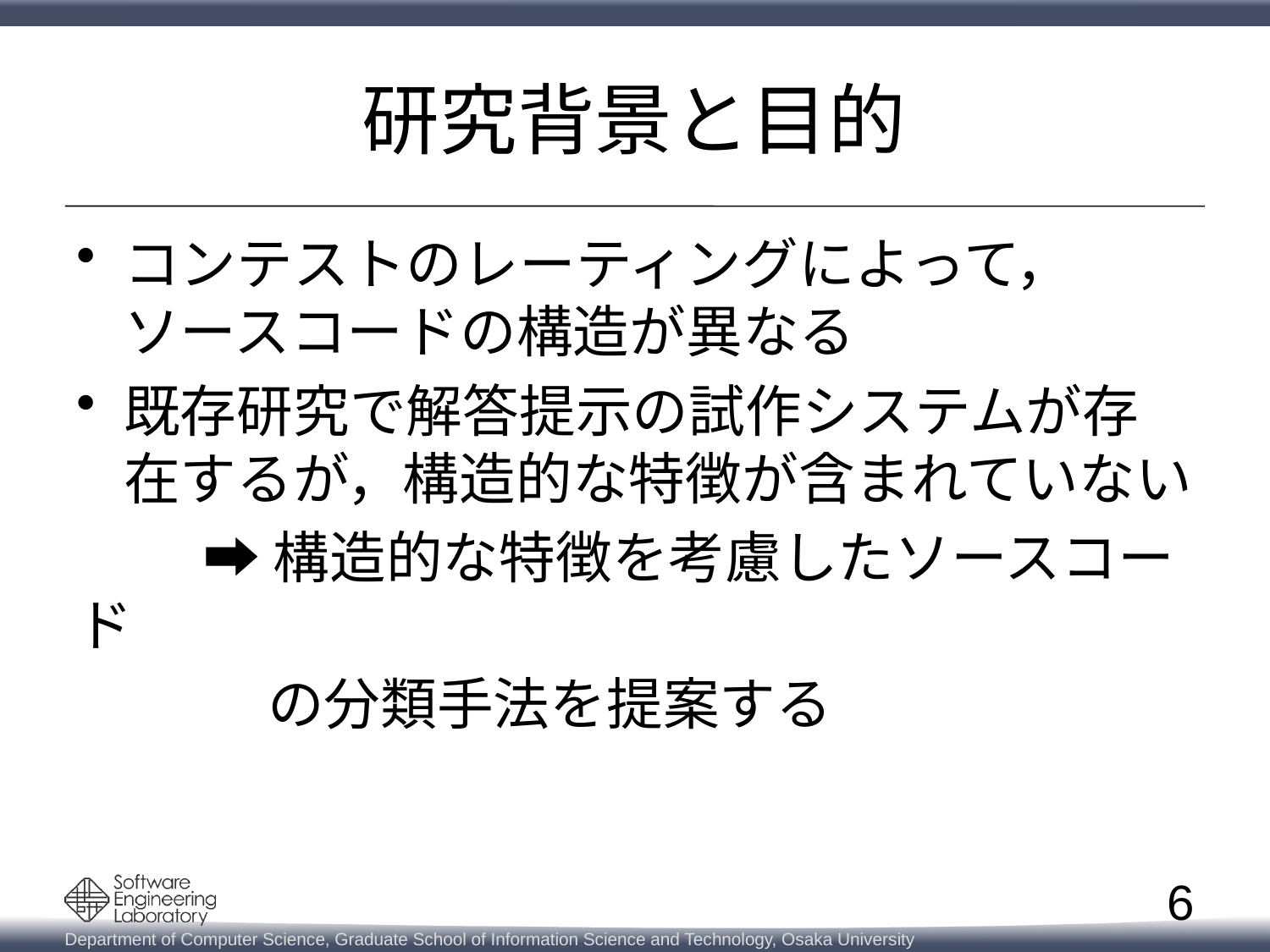

# 研究背景と目的
コンテストのレーティングによって，
ソースコードの構造が異なる
既存研究で解答提示の試作システムが存在するが，構造的な特徴が含まれていない
	➡構造的な特徴を考慮したソースコード
    	    の分類手法を提案する
6